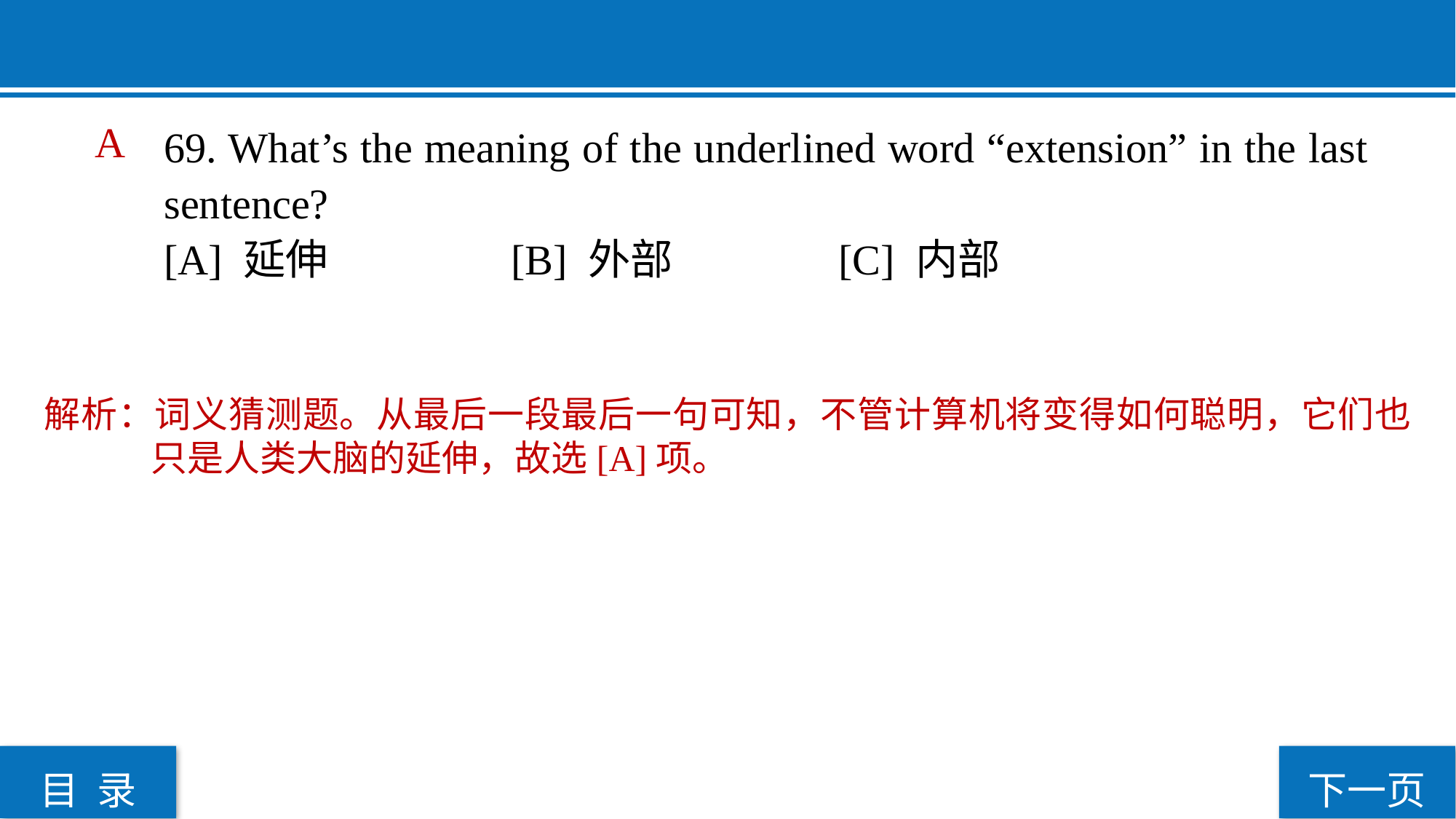

A
69. What’s the meaning of the underlined word “extension” in the last sentence?
[A] 延伸		 [B] 外部		 [C] 内部
解析：词义猜测题。从最后一段最后一句可知，不管计算机将变得如何聪明，它们也只是人类大脑的延伸，故选[A]项。